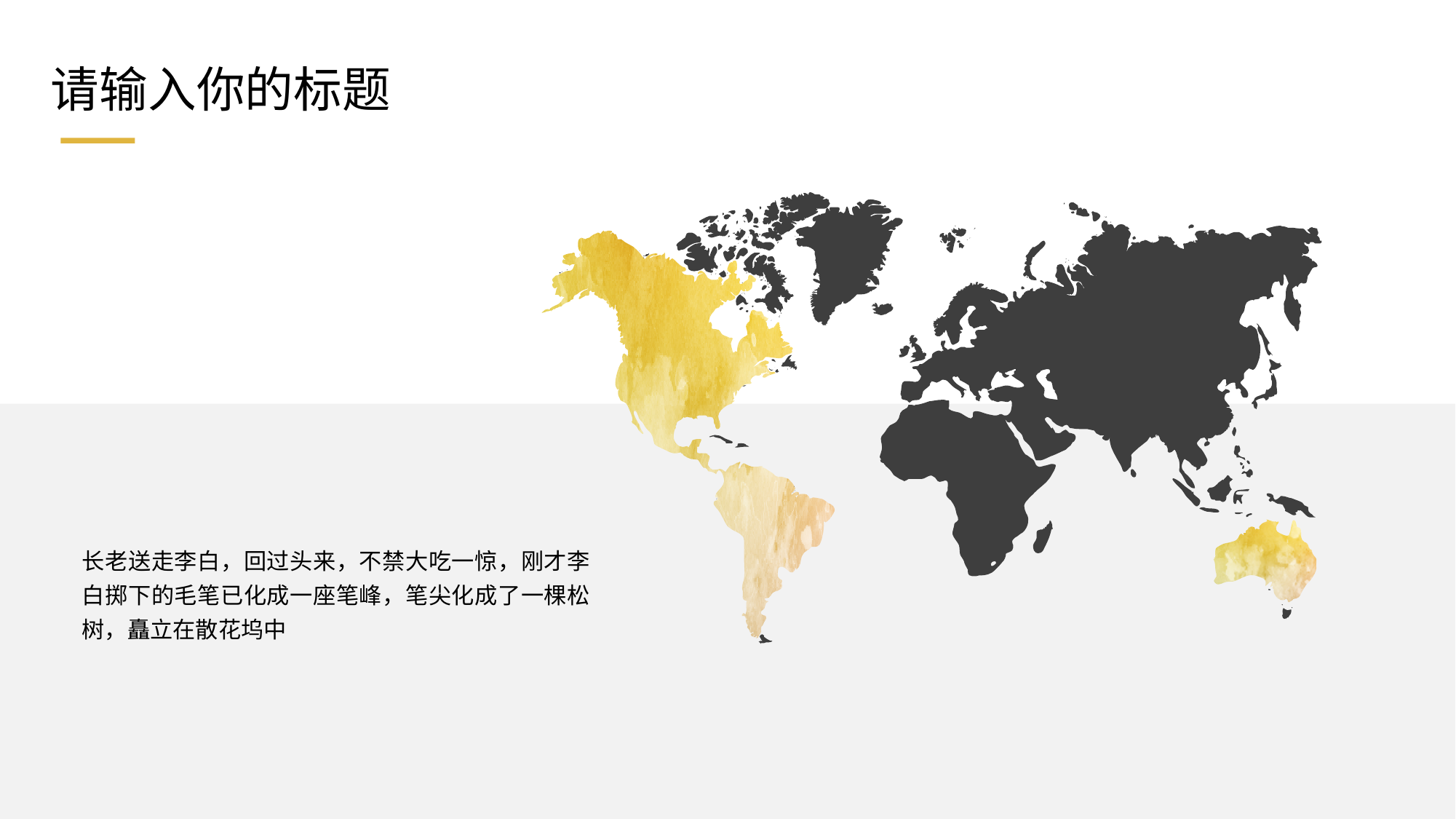

请输入你的标题

长老送走李白，回过头来，不禁大吃一惊，刚才李白掷下的毛笔已化成一座笔峰，笔尖化成了一棵松树，矗立在散花坞中